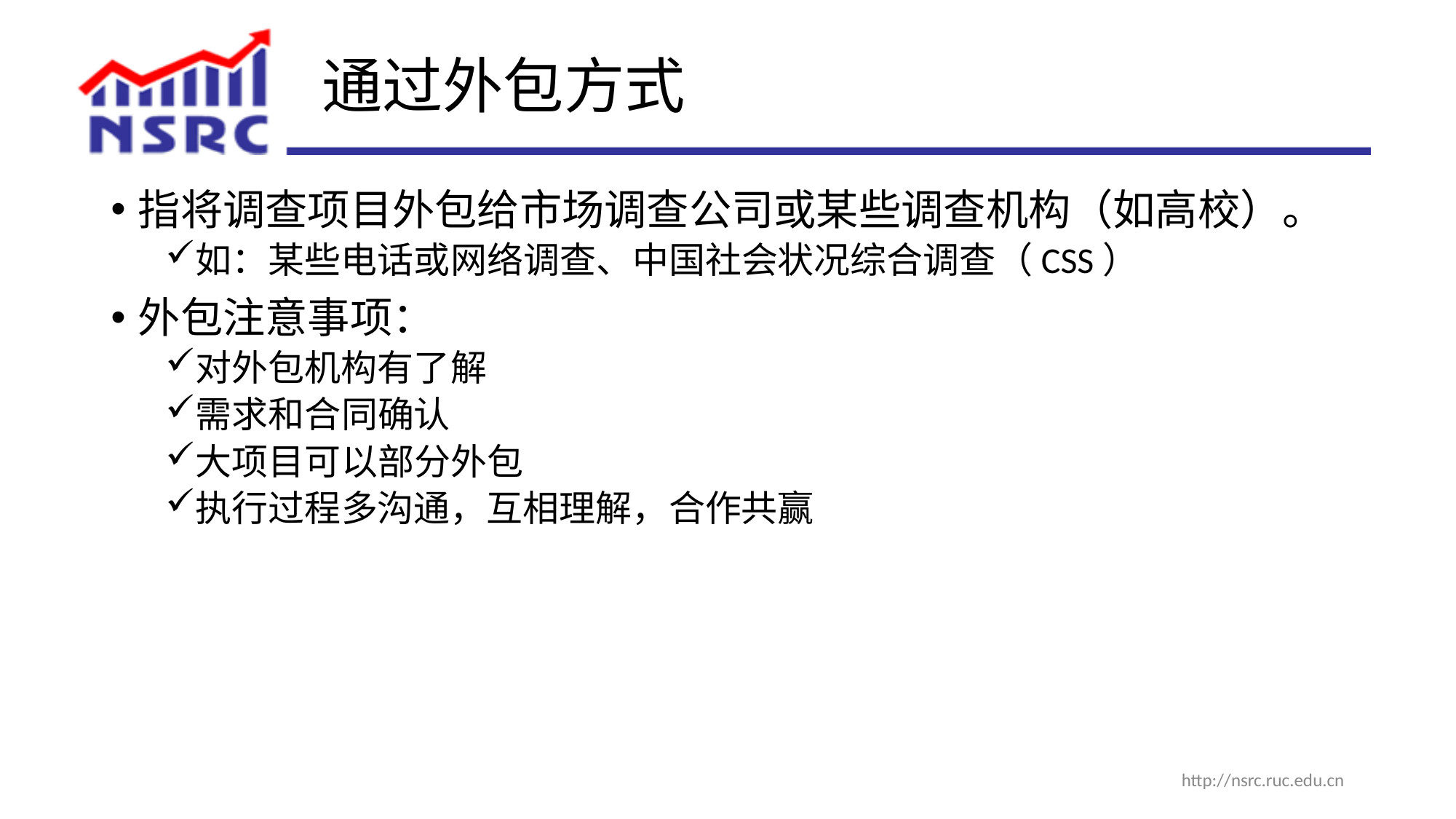

# 通过外包方式
指将调查项目外包给市场调查公司或某些调查机构（如高校）。
如：某些电话或网络调查、中国社会状况综合调查（CSS）
外包注意事项：
对外包机构有了解
需求和合同确认
大项目可以部分外包
执行过程多沟通，互相理解，合作共赢